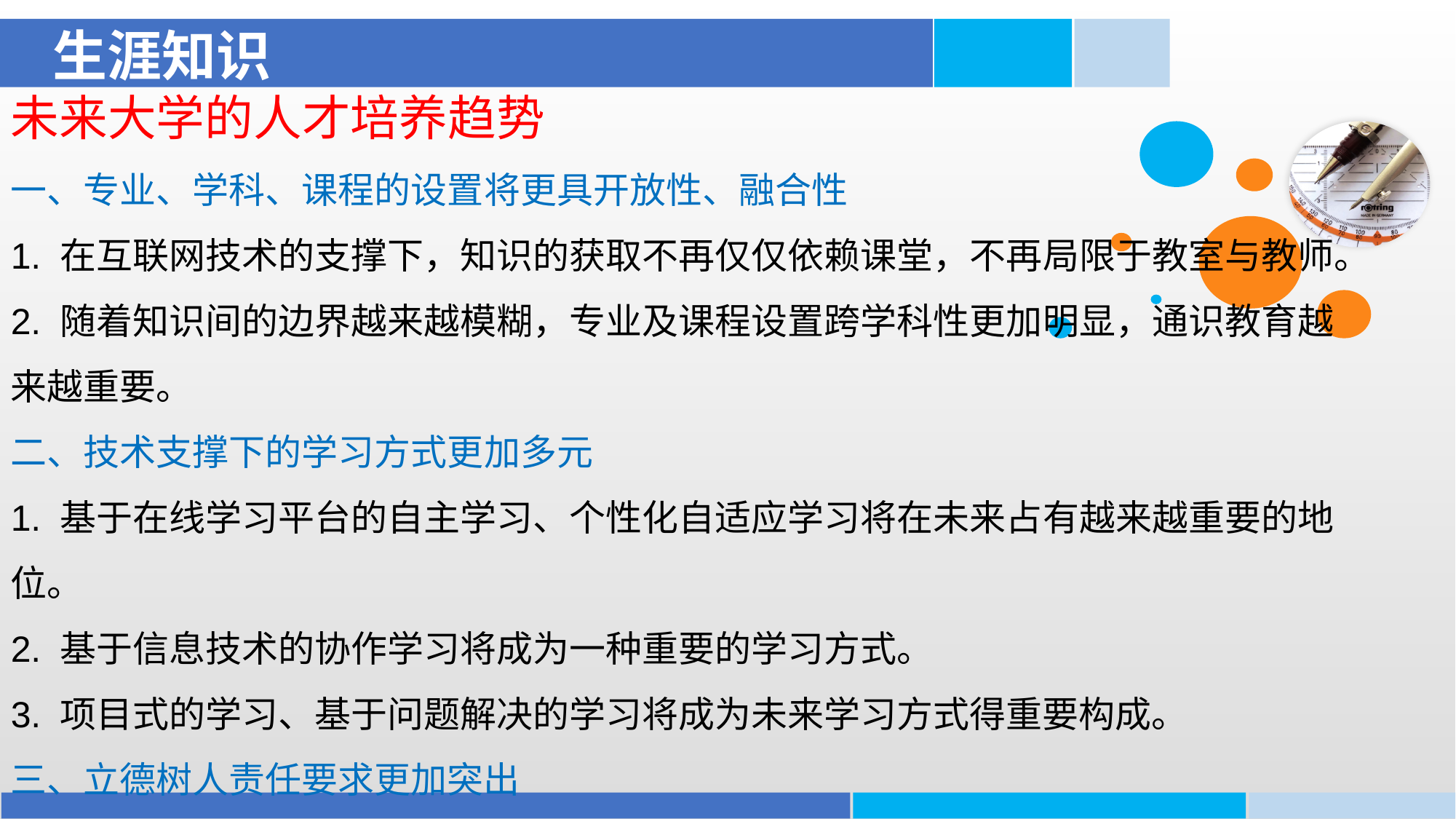

生涯知识
未来大学的人才培养趋势
一、专业、学科、课程的设置将更具开放性、融合性
1. 在互联网技术的支撑下，知识的获取不再仅仅依赖课堂，不再局限于教室与教师。
2. 随着知识间的边界越来越模糊，专业及课程设置跨学科性更加明显，通识教育越来越重要。
二、技术支撑下的学习方式更加多元
1. 基于在线学习平台的自主学习、个性化自适应学习将在未来占有越来越重要的地位。
2. 基于信息技术的协作学习将成为一种重要的学习方式。
3. 项目式的学习、基于问题解决的学习将成为未来学习方式得重要构成。
三、立德树人责任要求更加突出